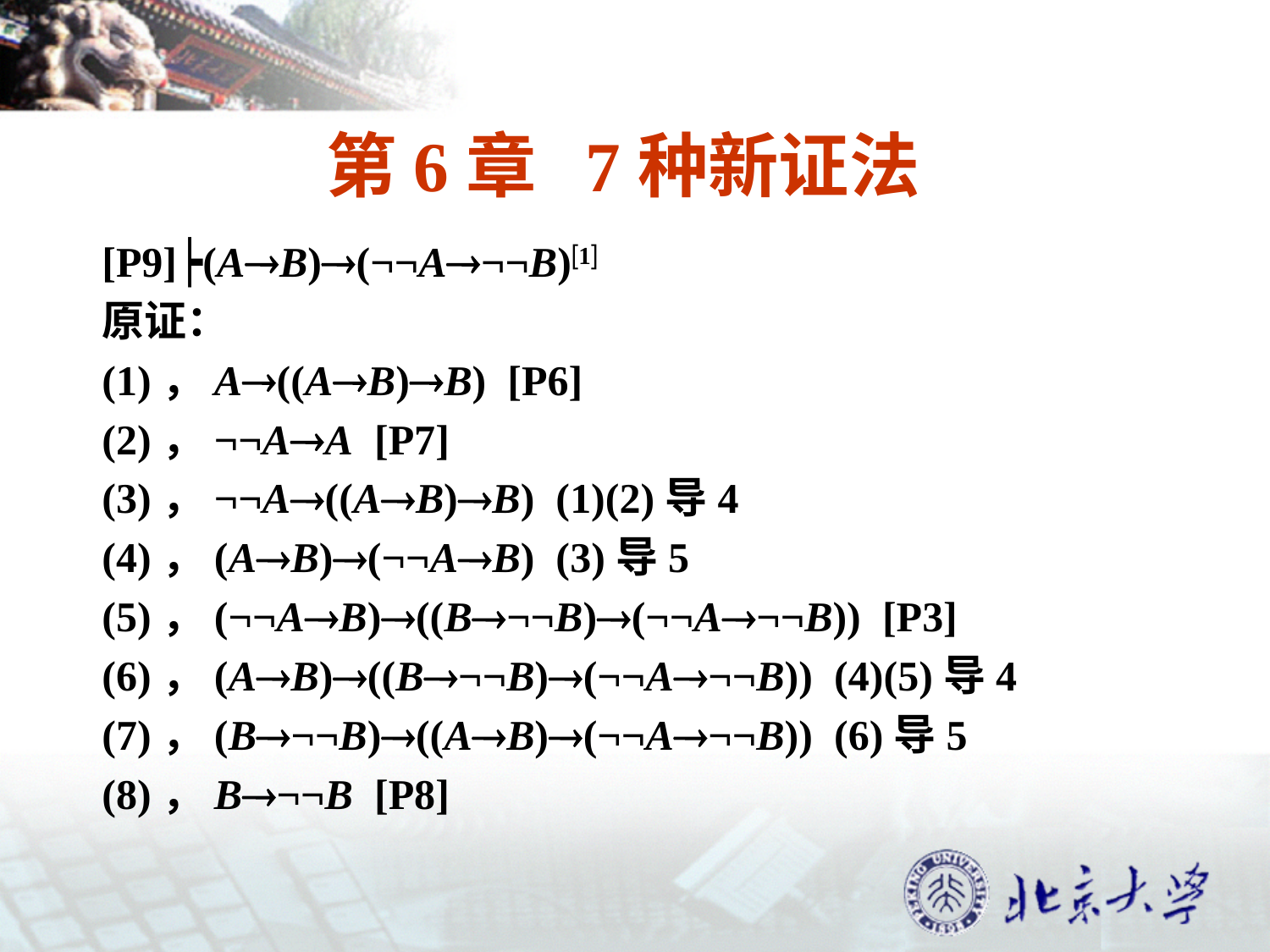

# 第6章  7种新证法
[P9]┝(A→B)→(¬¬A→¬¬B)[1]
原证：
(1)，A→((A→B)→B)  [P6]
(2)，¬¬A→A  [P7]
(3)，¬¬A→((A→B)→B)  (1)(2)导4
(4)，(A→B)→(¬¬A→B)  (3)导5
(5)，(¬¬A→B)→((B→¬¬B)→(¬¬A→¬¬B))  [P3]
(6)，(A→B)→((B→¬¬B)→(¬¬A→¬¬B))  (4)(5)导4
(7)，(B→¬¬B)→((A→B)→(¬¬A→¬¬B))  (6)导5
(8)，B→¬¬B  [P8]